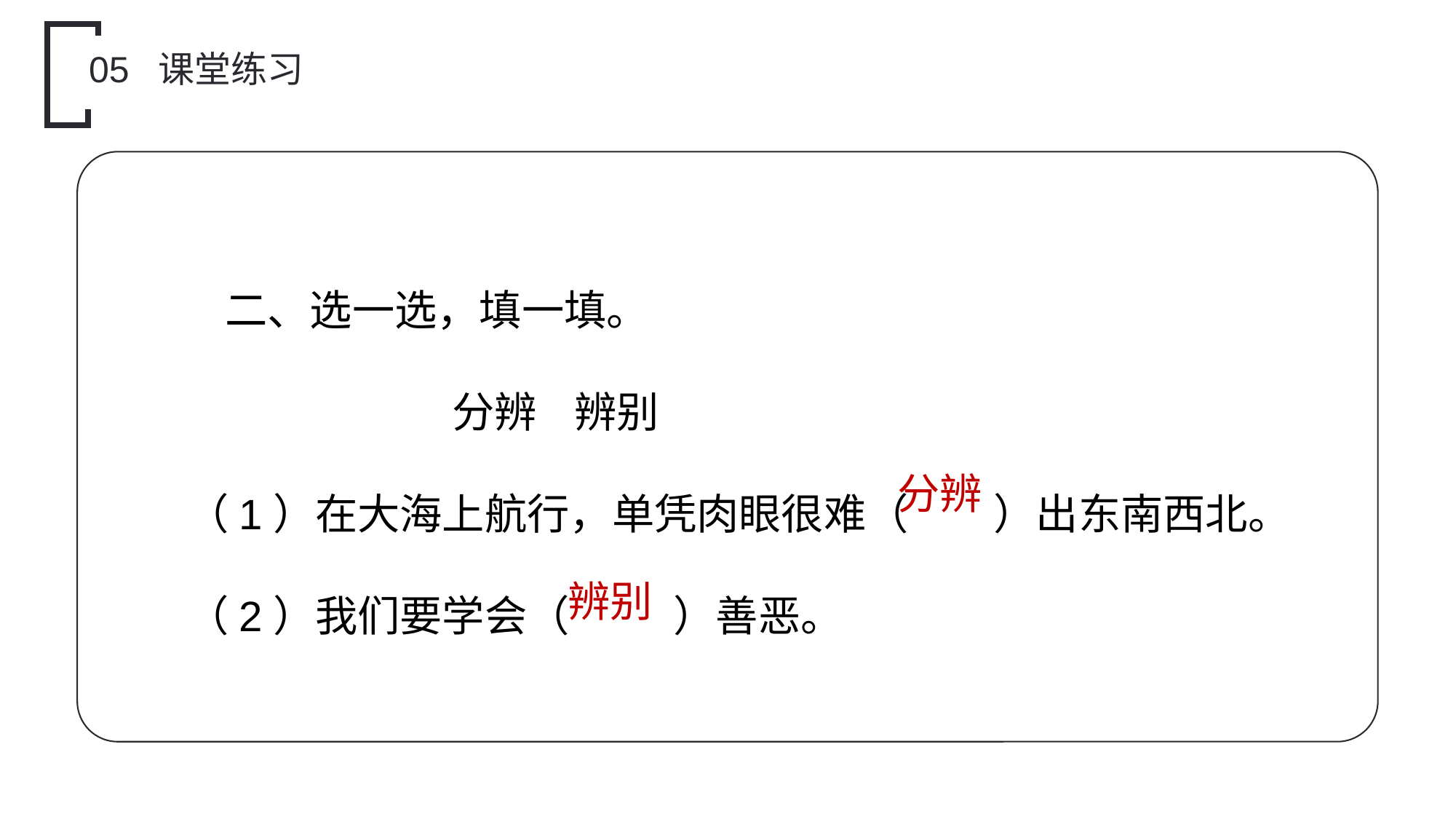

05  课堂练习
   二、选一选，填一填。
                           分辨    辨别
（1）在大海上航行，单凭肉眼很难（         ）出东南西北。
（2）我们要学会（           ）善恶。
分辨
辨别